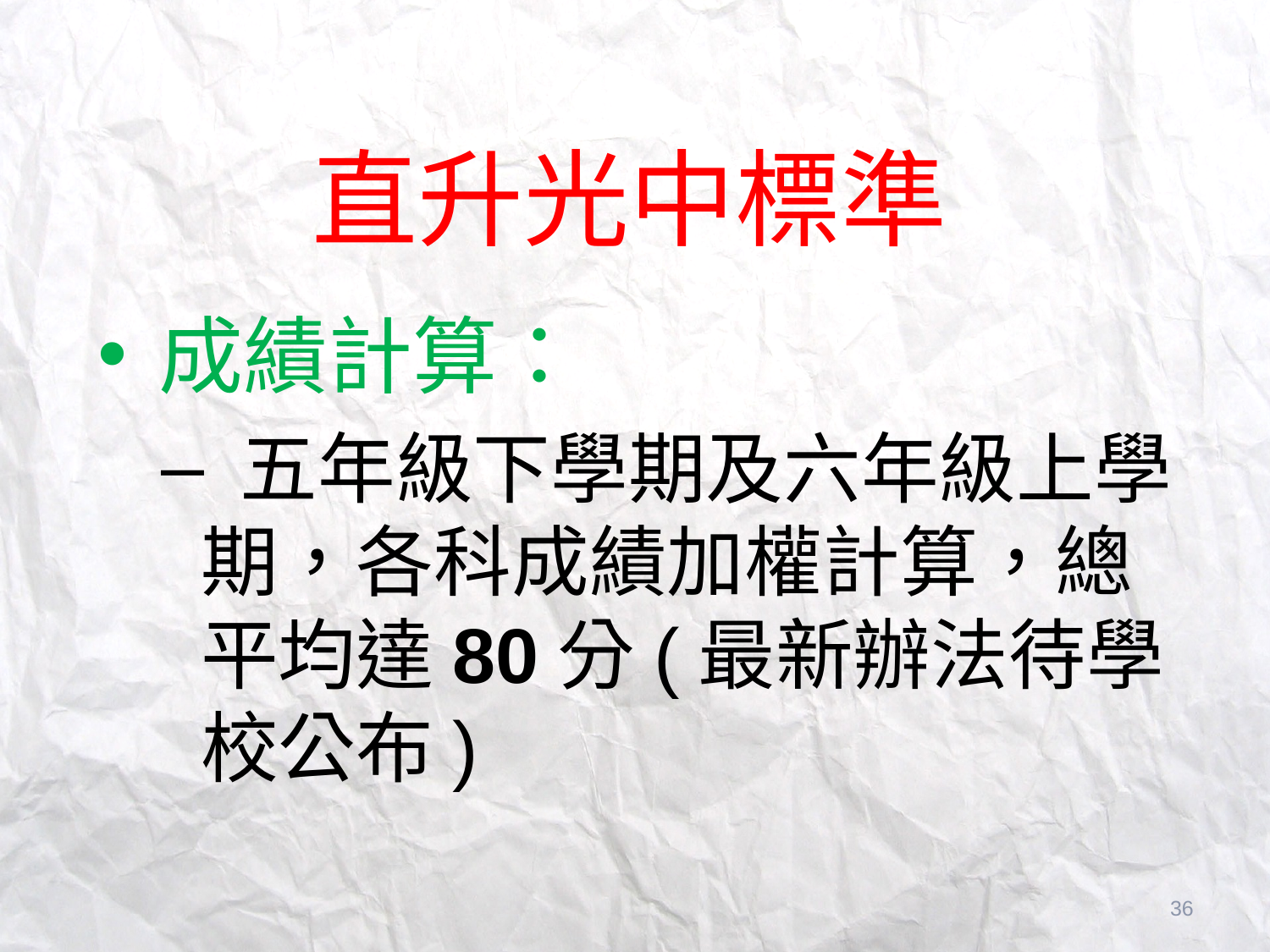

# 直升光中標準
成績計算：
 五年級下學期及六年級上學期，各科成績加權計算，總平均達80分(最新辦法待學校公布)

36